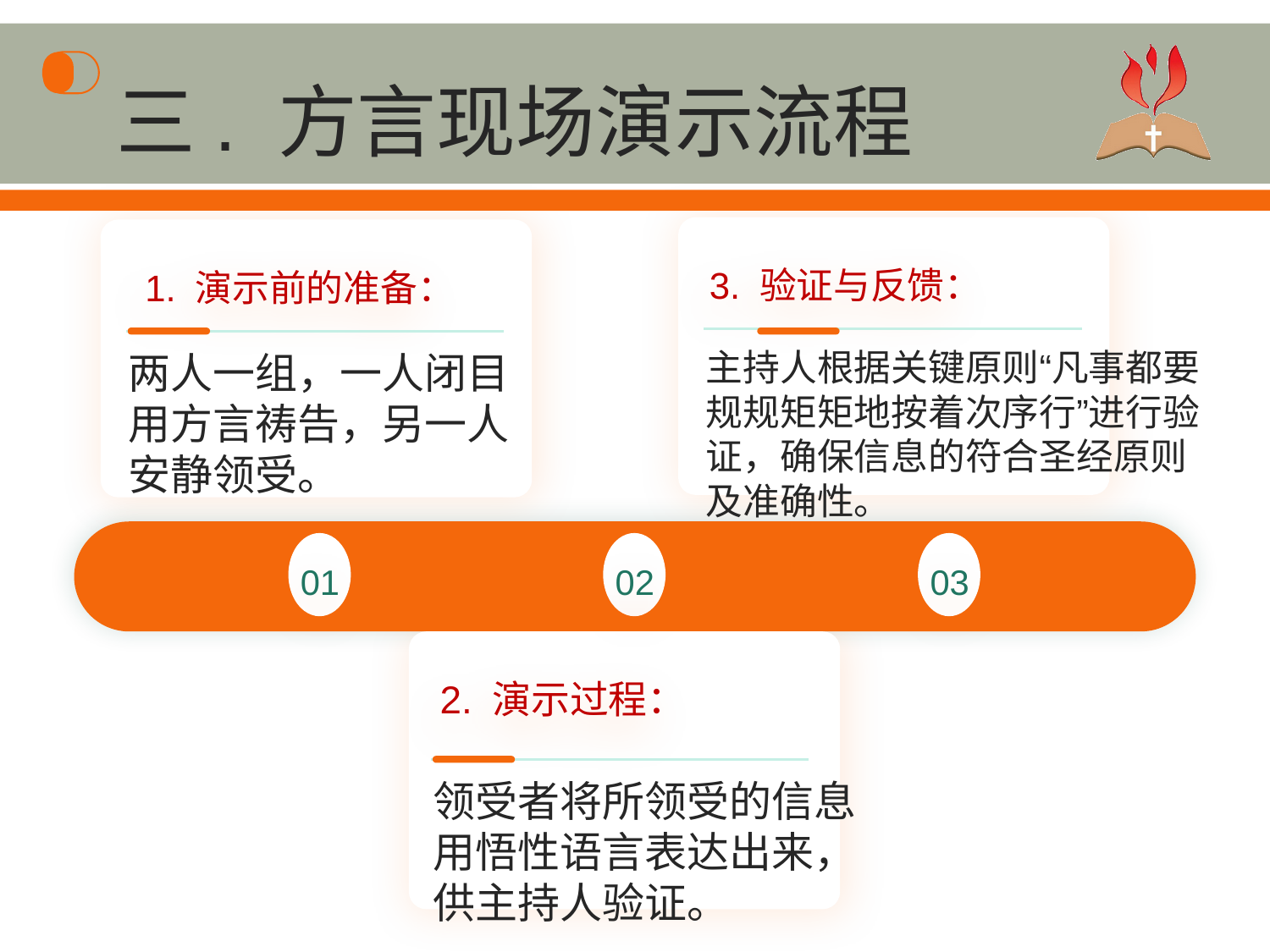

三. 方言现场演示流程

3. 验证与反馈：
演示前的准备：

主持人根据关键原则“凡事都要规规矩矩地按着次序行”进行验证，确保信息的符合圣经原则及准确性。
两人一组，一人闭目用方言祷告，另一人安静领受。

01
02
03

2. 演示过程：

领受者将所领受的信息用悟性语言表达出来，供主持人验证。